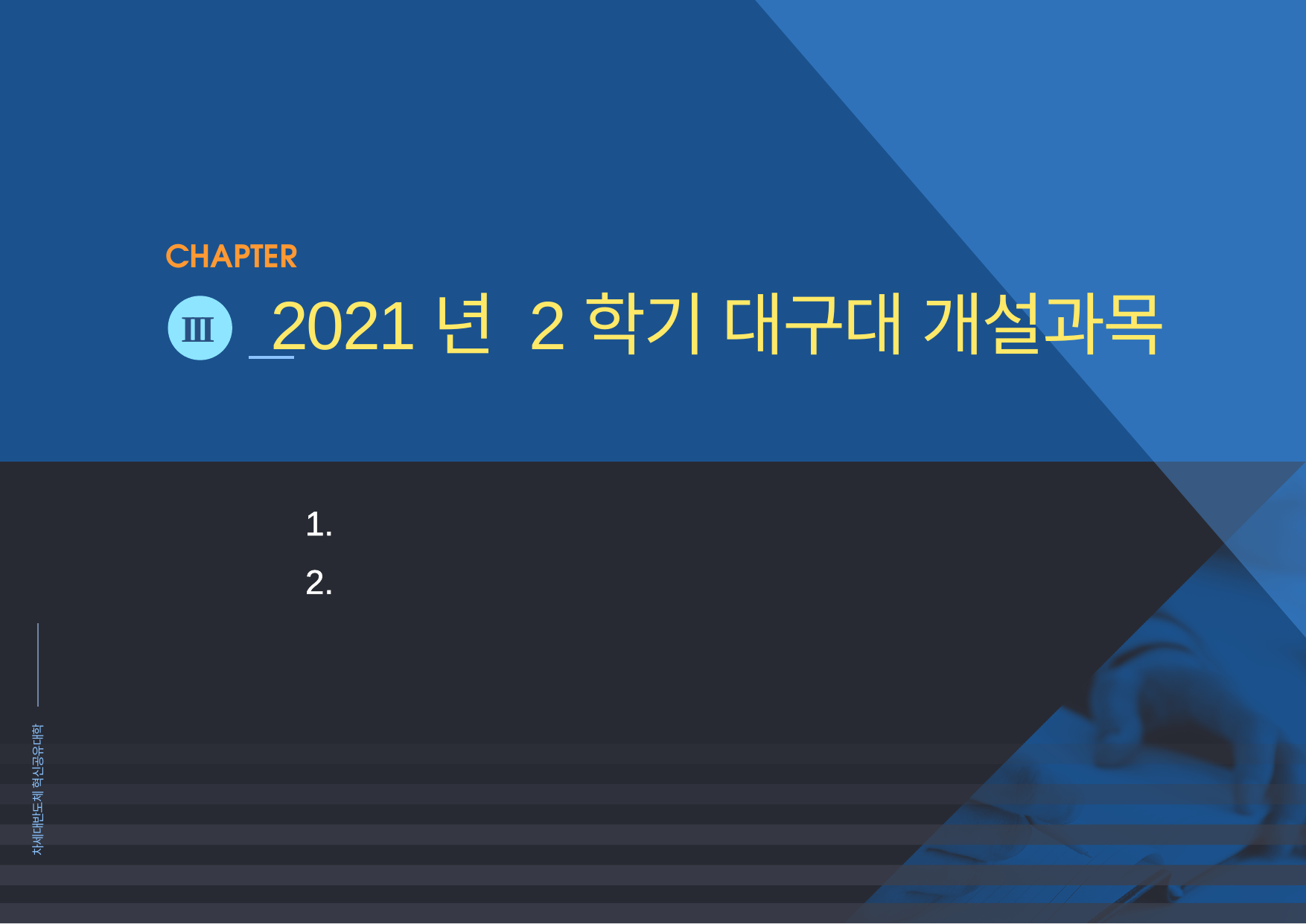

CHAPTER
2021년 2학기 대구대 개설과목

III
교양 교과목
전공 교과목